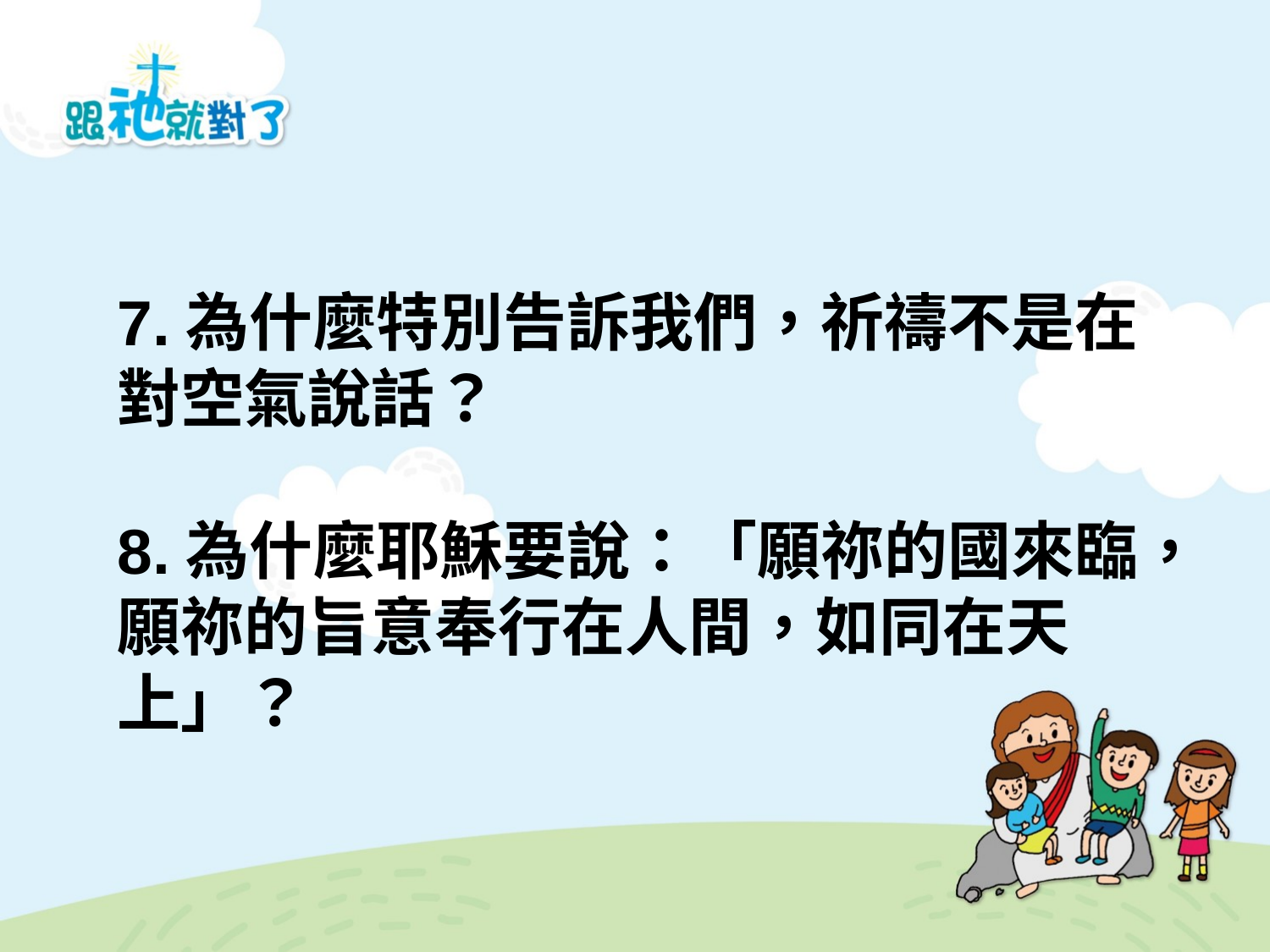

7.為什麼特別告訴我們，祈禱不是在對空氣說話？

8.為什麼耶穌要說：「願祢的國來臨，願祢的旨意奉行在人間，如同在天上」？